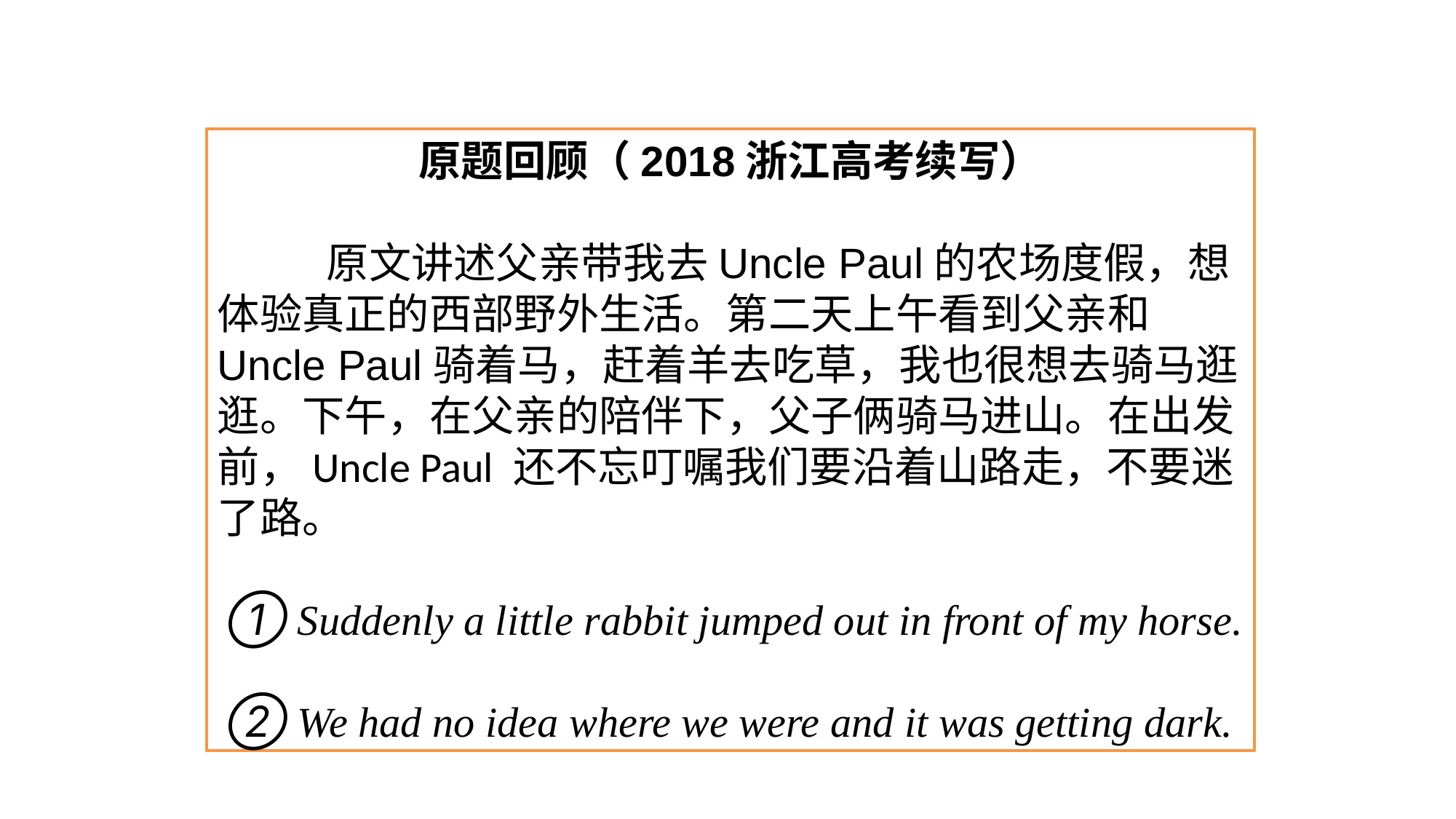

原题回顾（2018浙江高考续写）

	原文讲述父亲带我去Uncle Paul的农场度假，想体验真正的西部野外生活。第二天上午看到父亲和Uncle Paul骑着马，赶着羊去吃草，我也很想去骑马逛逛。下午，在父亲的陪伴下，父子俩骑马进山。在出发前，Uncle Paul 还不忘叮嘱我们要沿着山路走，不要迷了路。

 ① Suddenly a little rabbit jumped out in front of my horse.

 ② We had no idea where we were and it was getting dark.